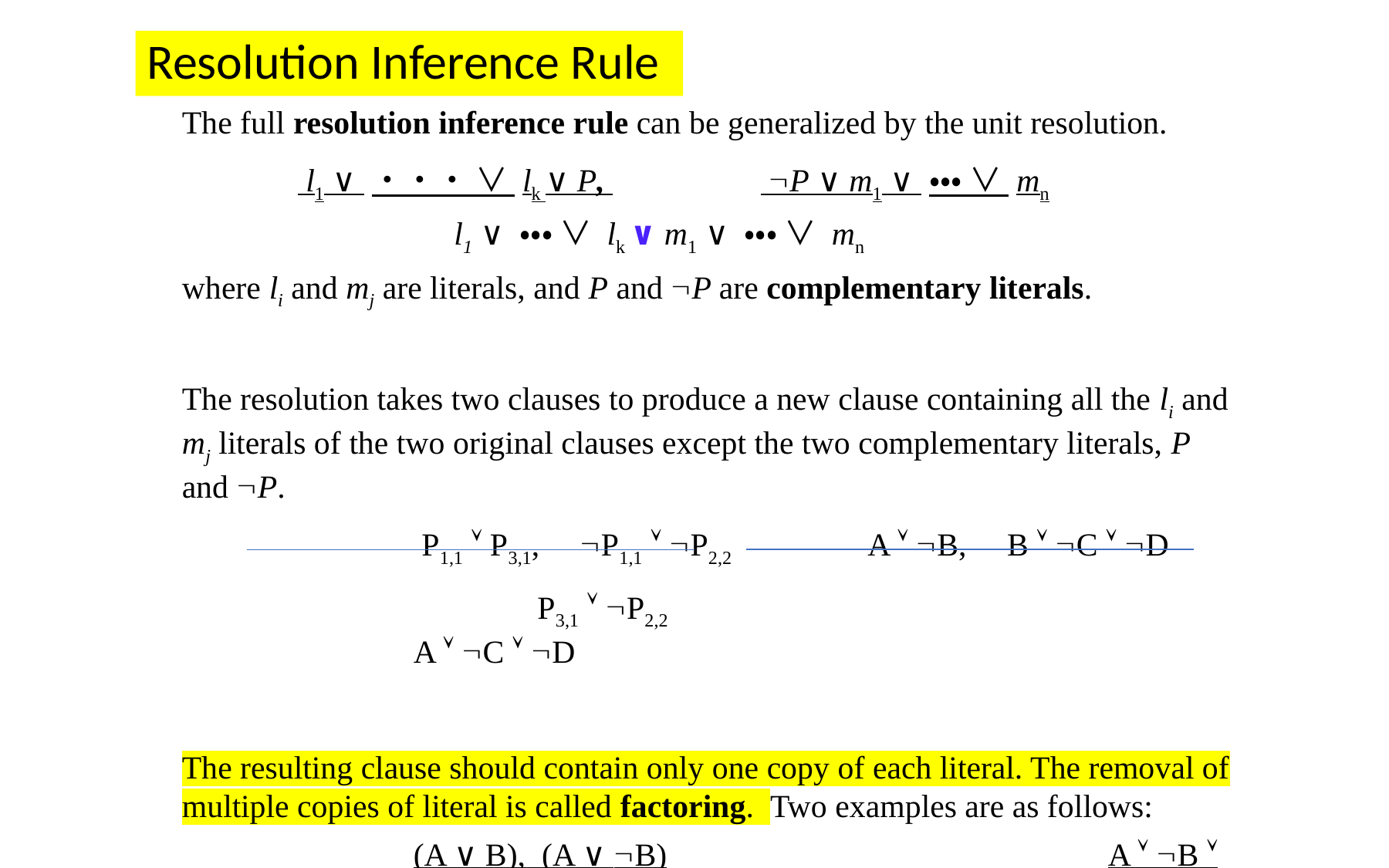

Resolution Inference Rule
The full resolution inference rule can be generalized by the unit resolution.
 l1 ∨ ・・・ ∨ lk ∨ P, 		 ¬P ∨ m1 ∨ ・・・ ∨ mn
	     l1 ∨ ・・・ ∨ lk ∨ m1 ∨ ・・・ ∨ mn
where li and mj are literals, and P and ¬P are complementary literals.

The resolution takes two clauses to produce a new clause containing all the li and mj literals of the two original clauses except the two complementary literals, P and ¬P.
		 P1,1 ∨ P3,1,     ¬P1,1 ∨ ¬P2,2                 A ∨ ¬B,     B ∨ ¬C ∨ ¬D
			 P3,1 ∨ ¬P2,2 							A ∨ ¬C ∨ ¬D

The resulting clause should contain only one copy of each literal. The removal of multiple copies of literal is called factoring.  Two examples are as follows:
		(A ∨ B),  (A ∨ ¬B)				A ∨ ¬B ∨ ¬C,     B ∨ ¬C ∨ ¬D
			      A							      A ∨ ¬C ∨ ¬C ∨ ¬D